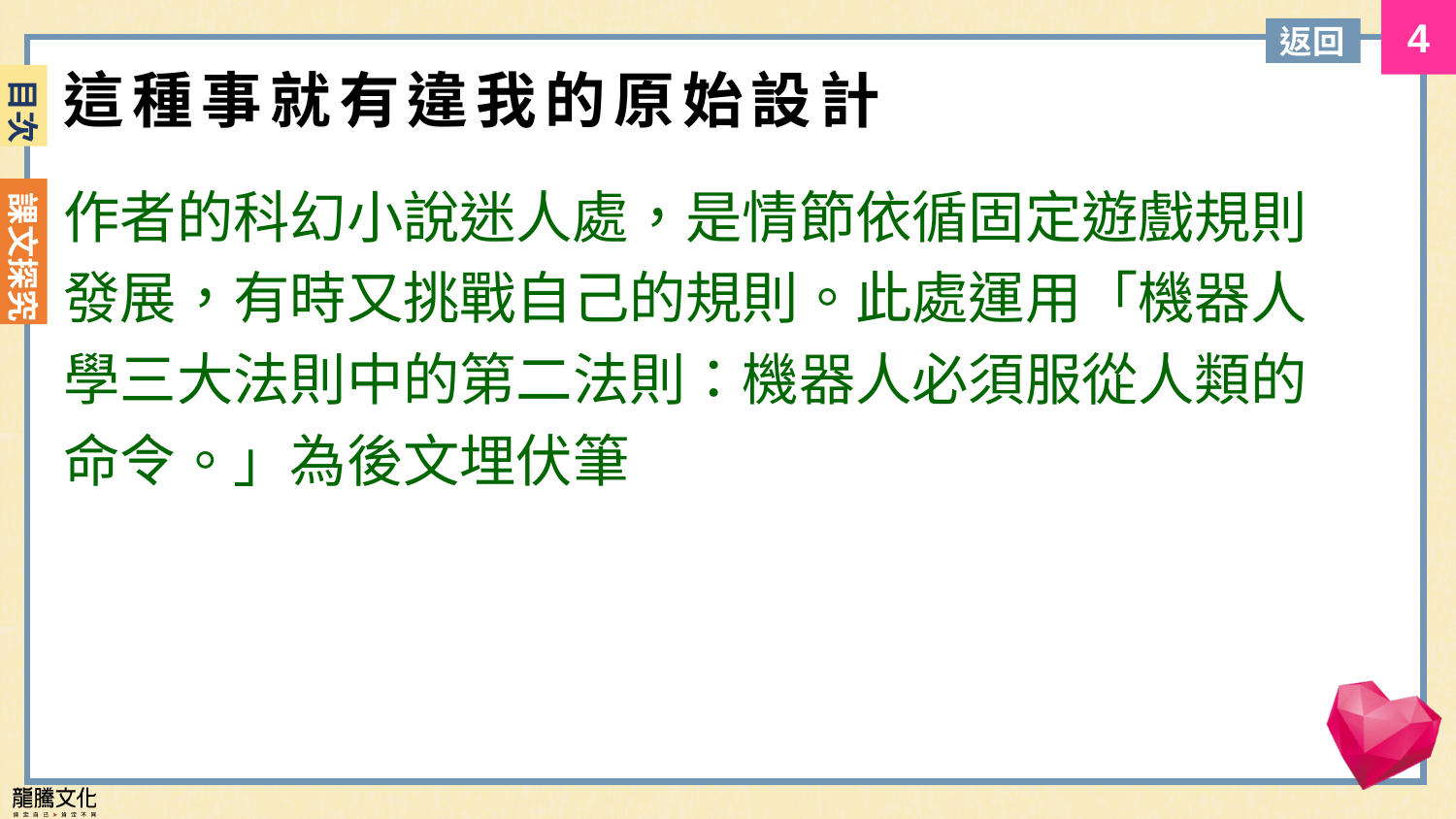

返回
這種事就有違我的原始設計
作者的科幻小說迷人處，是情節依循固定遊戲規則發展，有時又挑戰自己的規則。此處運用「機器人學三大法則中的第二法則：機器人必須服從人類的命令。」為後文埋伏筆